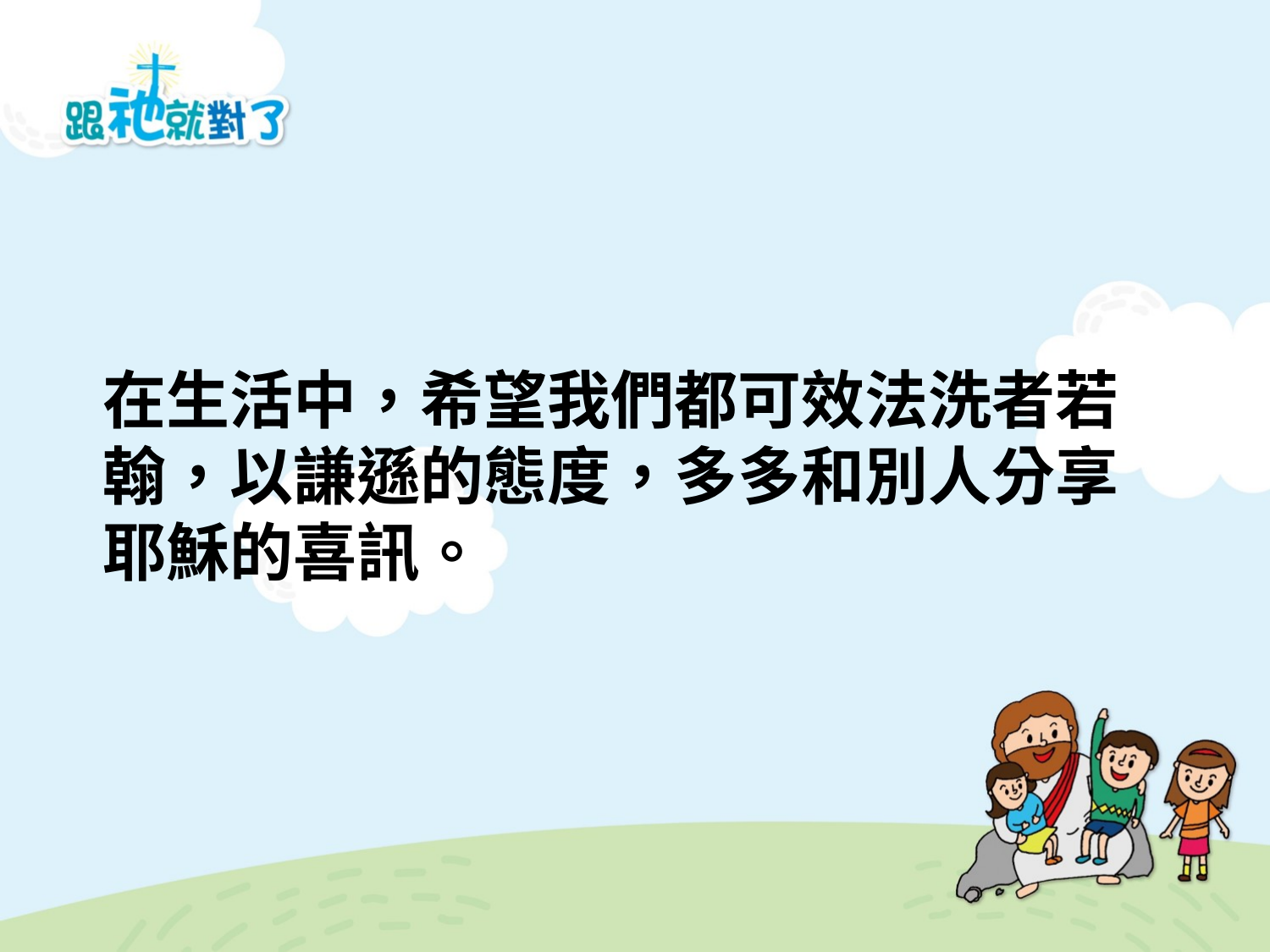

在生活中，希望我們都可效法洗者若翰，以謙遜的態度，多多和別人分享耶穌的喜訊。